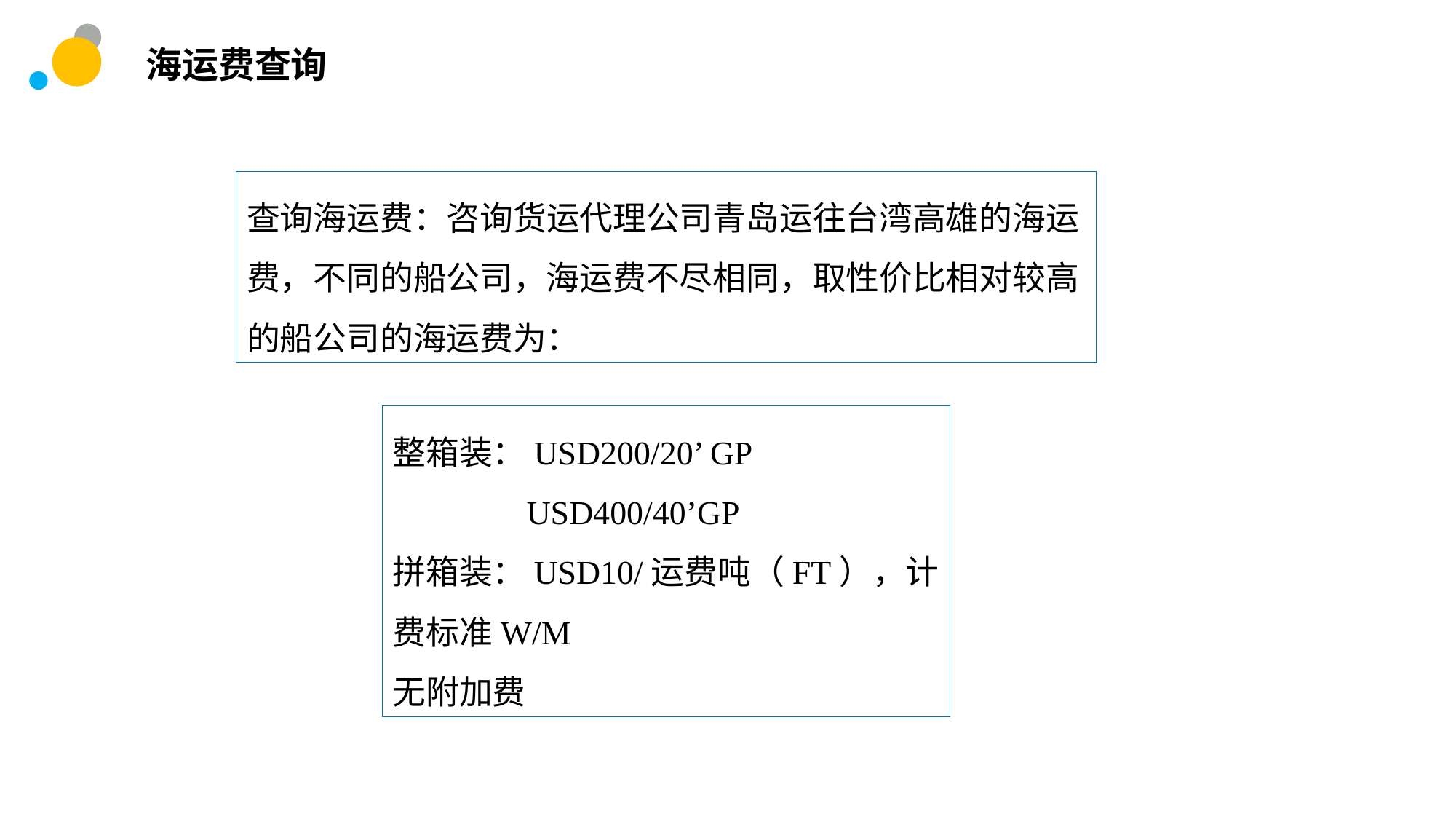

海运费查询
查询海运费：咨询货运代理公司青岛运往台湾高雄的海运费，不同的船公司，海运费不尽相同，取性价比相对较高的船公司的海运费为：
整箱装：USD200/20’ GP
                USD400/40’GP
拼箱装：USD10/运费吨（FT），计费标准W/M
无附加费